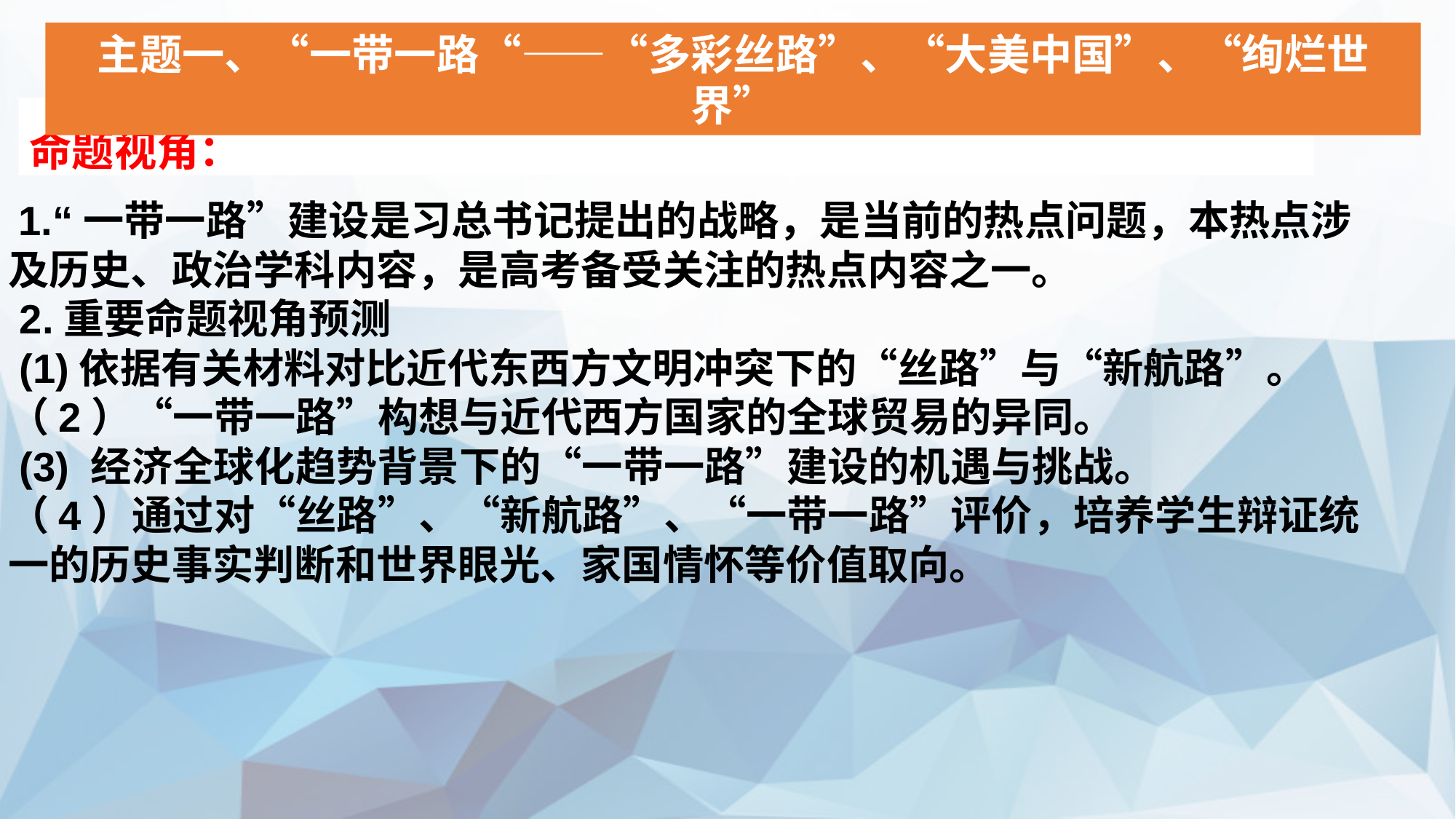

主题一、“一带一路“——“多彩丝路”、“大美中国”、“绚烂世界”
# 命题视角：
 1.“一带一路”建设是习总书记提出的战略，是当前的热点问题，本热点涉及历史、政治学科内容，是高考备受关注的热点内容之一。
 2.重要命题视角预测
 (1)依据有关材料对比近代东西方文明冲突下的“丝路”与“新航路”。
（2）“一带一路”构想与近代西方国家的全球贸易的异同。
 (3) 经济全球化趋势背景下的“一带一路”建设的机遇与挑战。
（4）通过对“丝路”、“新航路”、“一带一路”评价，培养学生辩证统一的历史事实判断和世界眼光、家国情怀等价值取向。